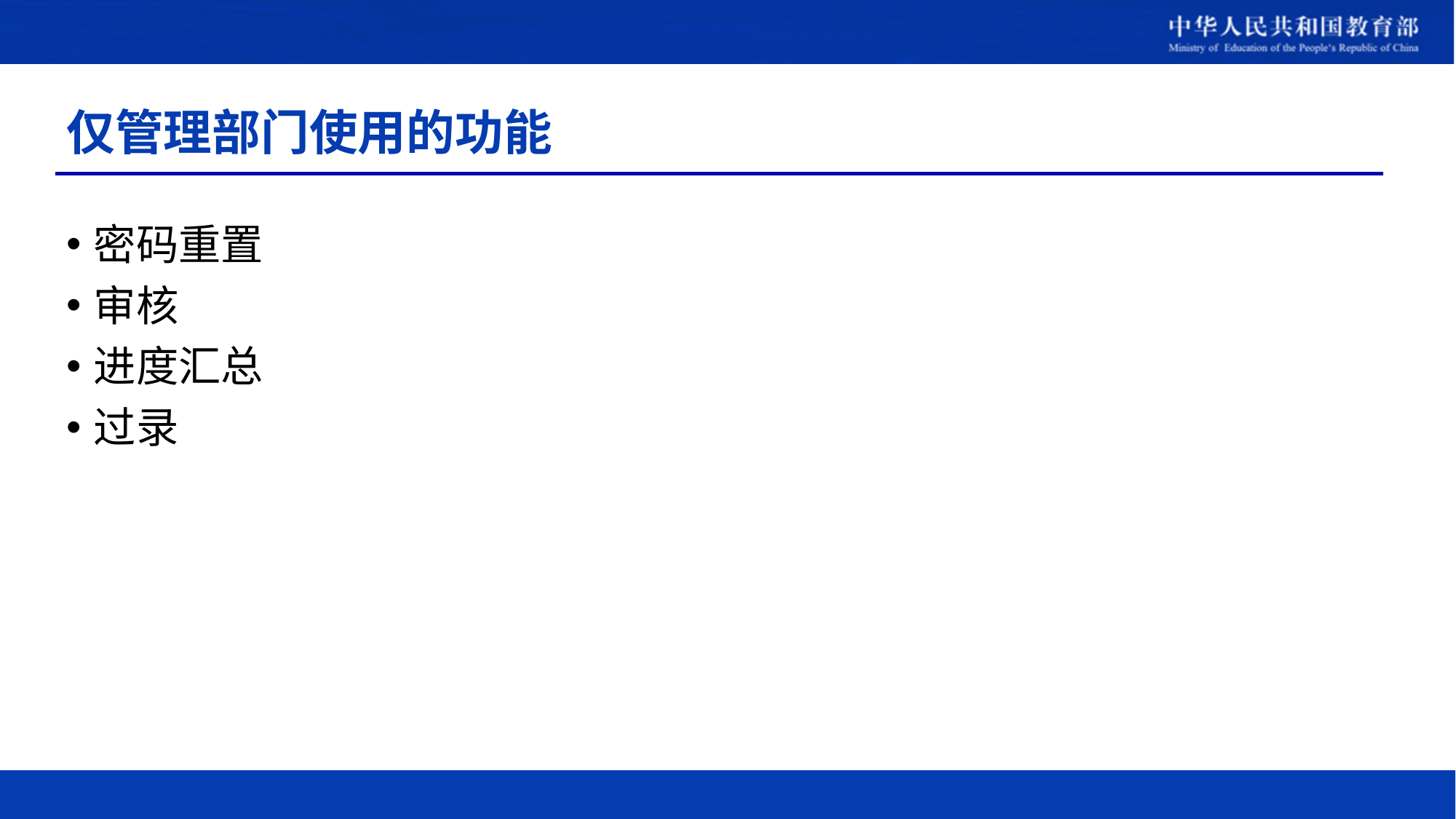

# 仅管理部门使用的功能
密码重置
审核
进度汇总
过录
142